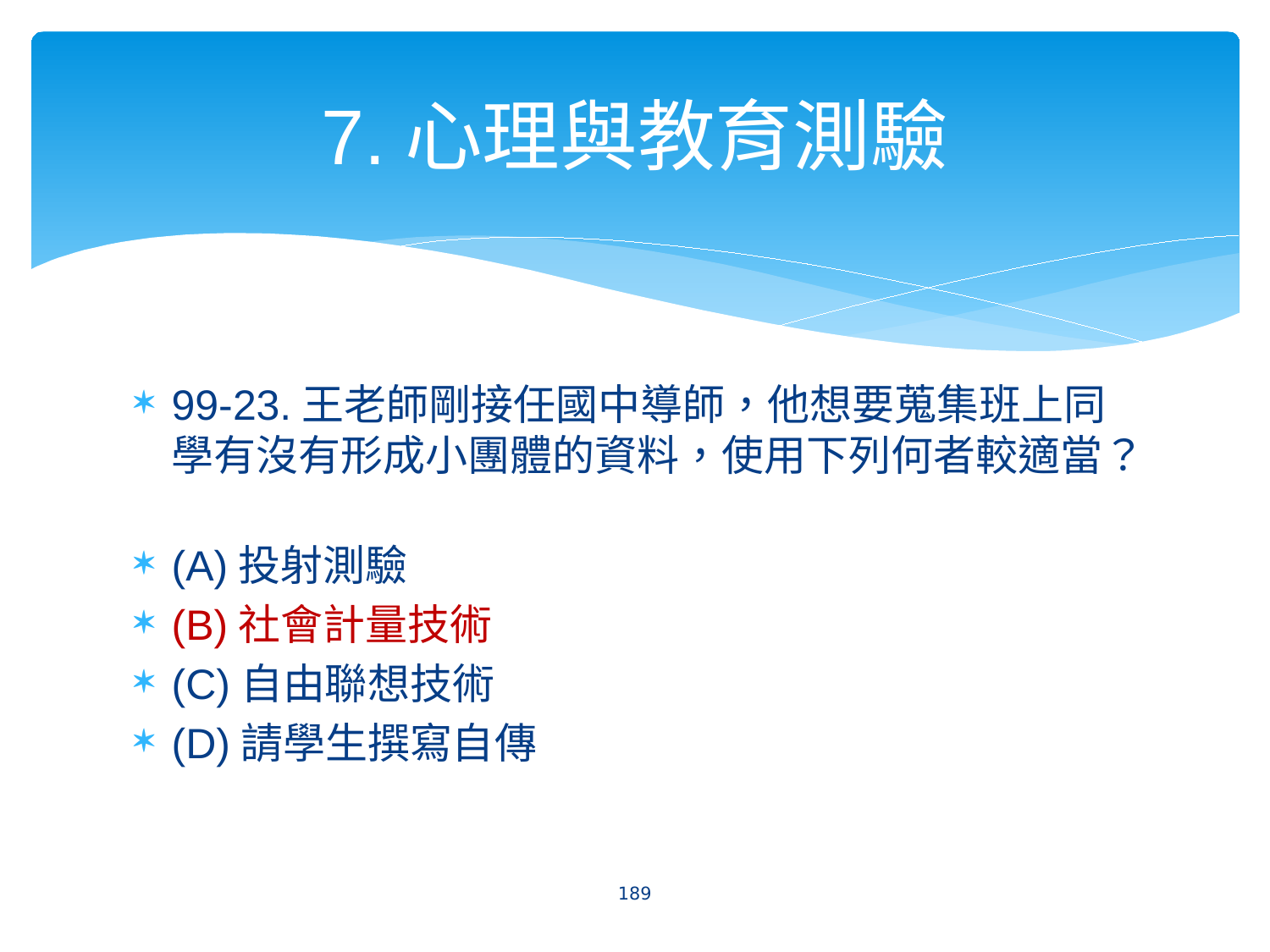

# 7.心理與教育測驗
99-23.王老師剛接任國中導師，他想要蒐集班上同學有沒有形成小團體的資料，使用下列何者較適當？
(A)投射測驗
(B)社會計量技術
(C)自由聯想技術
(D)請學生撰寫自傳
189